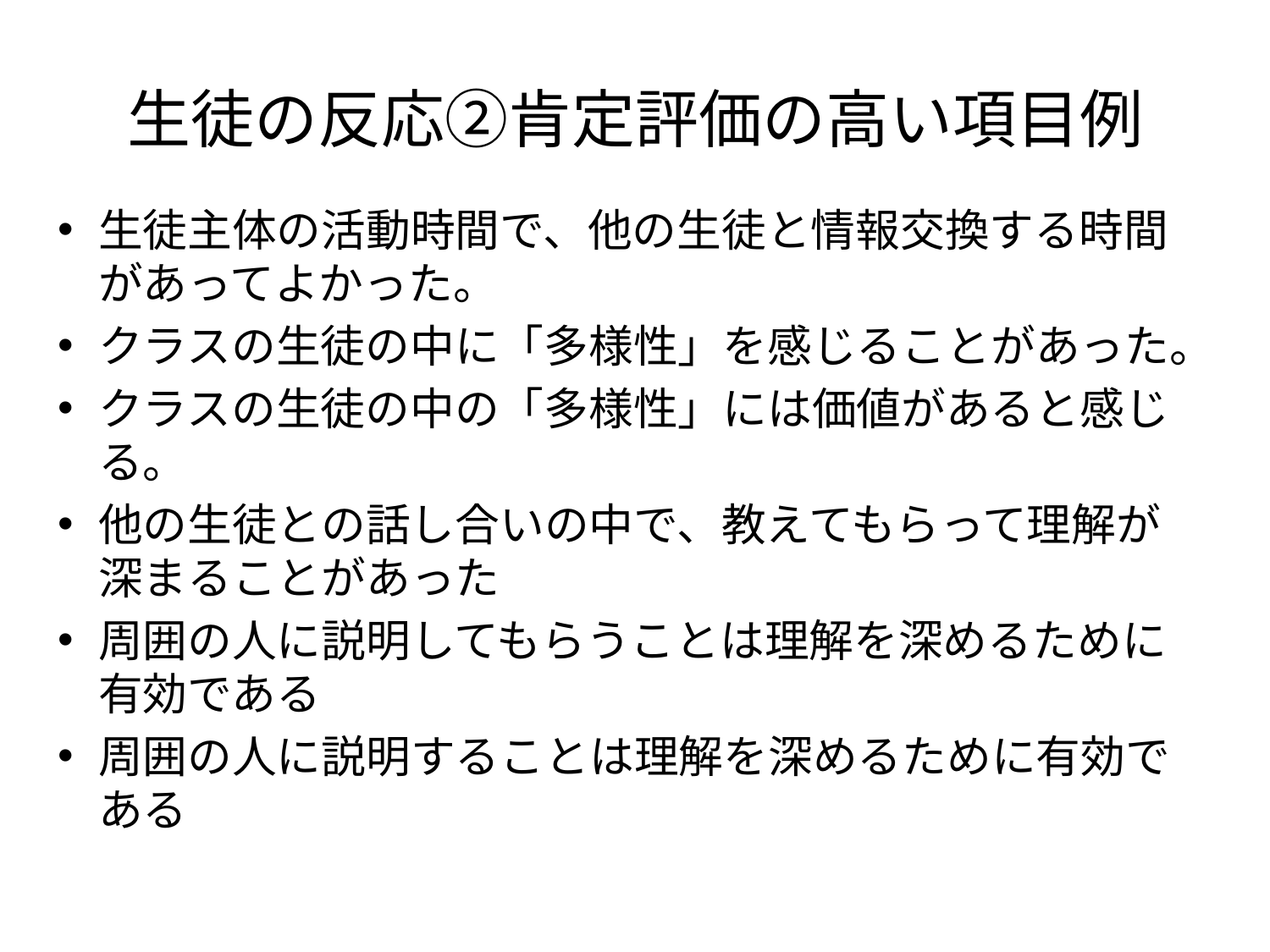

# 生徒の反応②肯定評価の高い項目例
生徒主体の活動時間で、他の生徒と情報交換する時間があってよかった。
クラスの生徒の中に「多様性」を感じることがあった。
クラスの生徒の中の「多様性」には価値があると感じる。
他の生徒との話し合いの中で、教えてもらって理解が深まることがあった
周囲の人に説明してもらうことは理解を深めるために有効である
周囲の人に説明することは理解を深めるために有効である